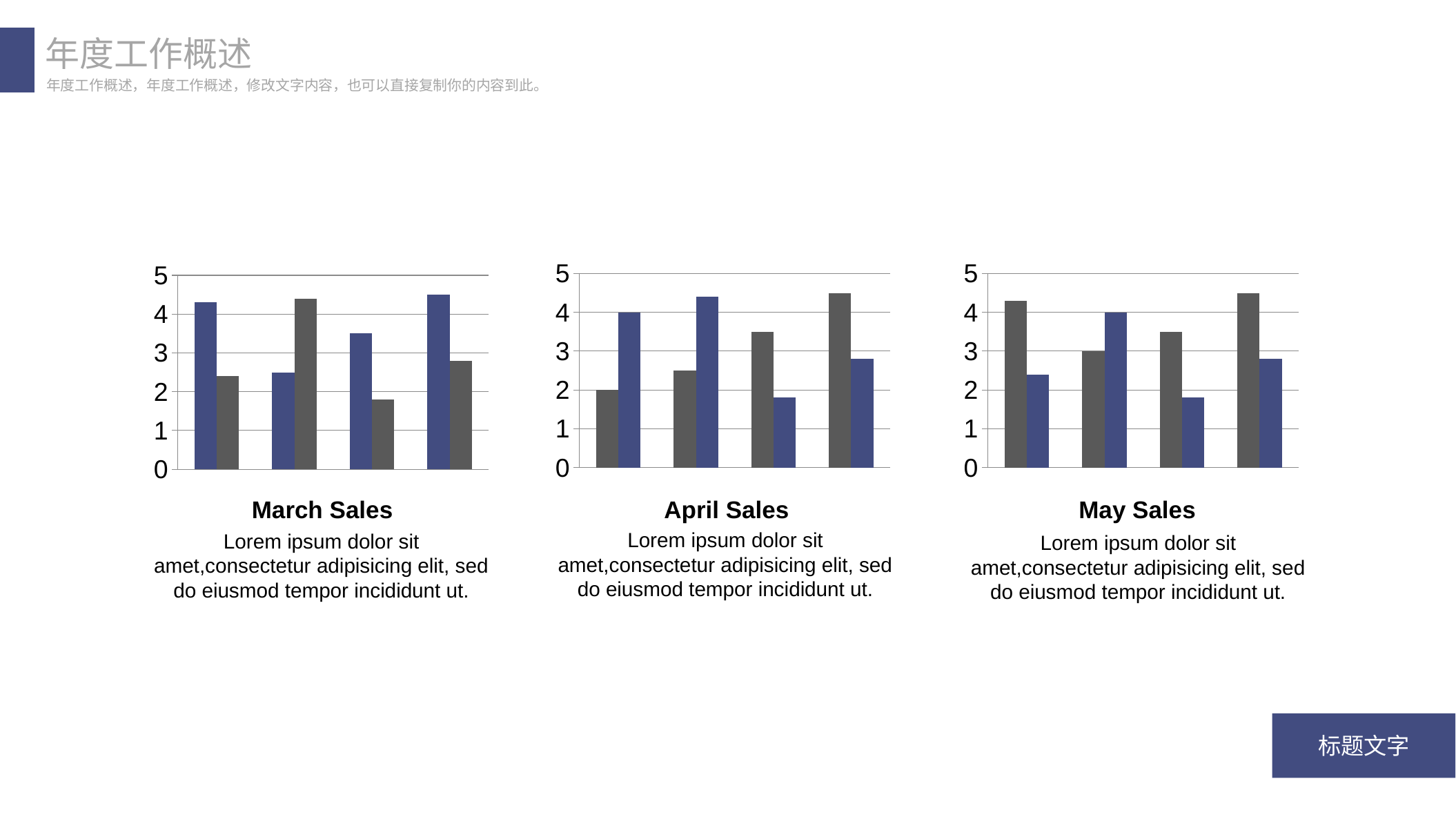

年度工作概述
年度工作概述，年度工作概述，修改文字内容，也可以直接复制你的内容到此。

### Chart

| Category | Series 1 | Series 2 |
|---|---|---|
| Category 1 | 2.0 | 4.0 |
| Category 2 | 2.5 | 4.4 |
| Category 3 | 3.5 | 1.8 |
| Category 4 | 4.5 | 2.8 |

### Chart

| Category | Series 1 | Series 2 |
|---|---|---|
| Category 1 | 4.3 | 2.4 |
| Category 2 | 3.0 | 4.0 |
| Category 3 | 3.5 | 1.8 |
| Category 4 | 4.5 | 2.8 |

### Chart

| Category | Series 1 | Series 2 |
|---|---|---|
| Category 1 | 4.3 | 2.4 |
| Category 2 | 2.5 | 4.4 |
| Category 3 | 3.5 | 1.8 |
| Category 4 | 4.5 | 2.8 |
April Sales
Lorem ipsum dolor sit amet,consectetur adipisicing elit, sed do eiusmod tempor incididunt ut.
March Sales
Lorem ipsum dolor sit amet,consectetur adipisicing elit, sed do eiusmod tempor incididunt ut.
May Sales
Lorem ipsum dolor sit amet,consectetur adipisicing elit, sed do eiusmod tempor incididunt ut.

标题文字